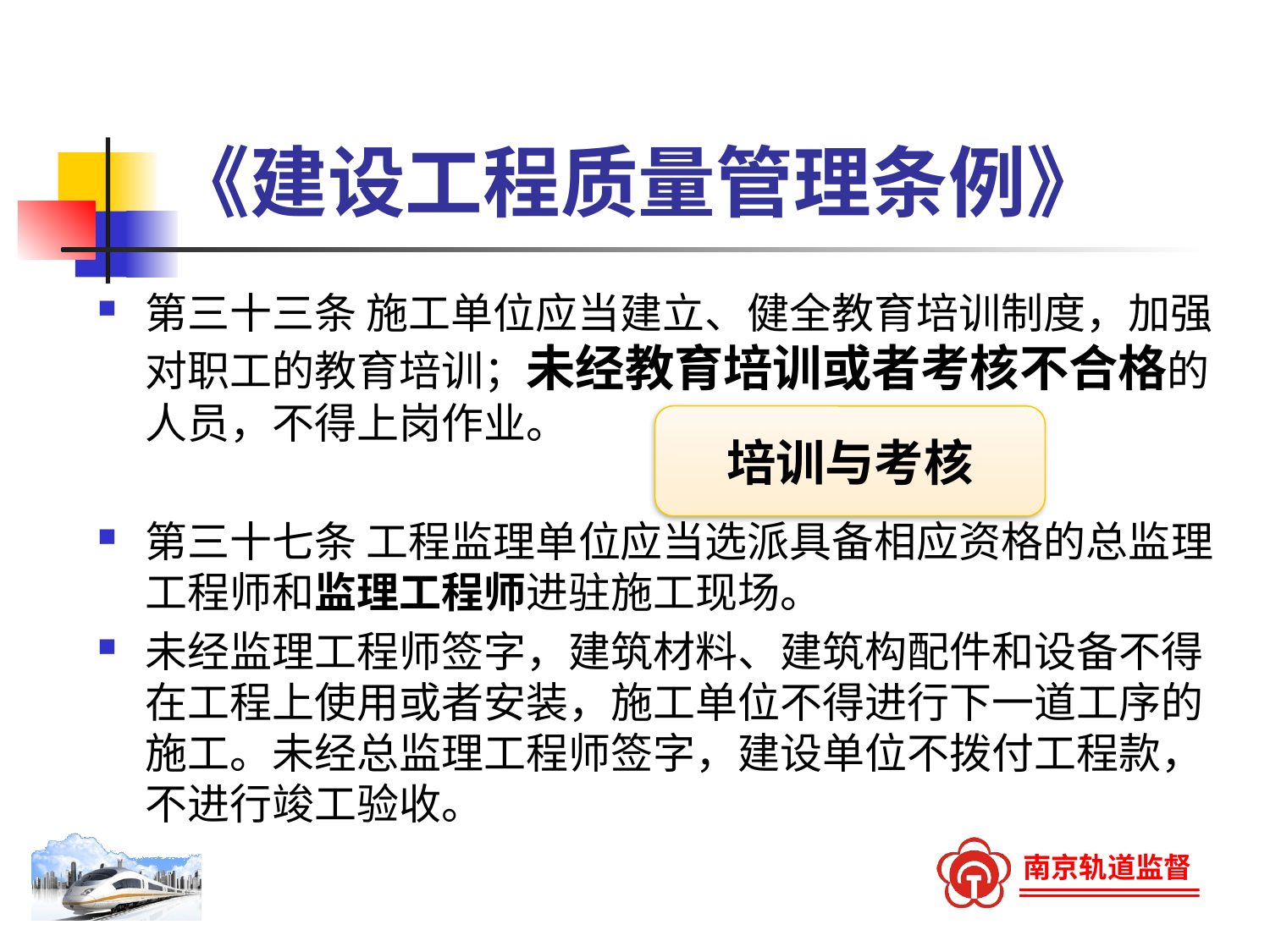

# 《建设工程质量管理条例》
第三十三条 施工单位应当建立、健全教育培训制度，加强对职工的教育培训；未经教育培训或者考核不合格的人员，不得上岗作业。

第三十七条 工程监理单位应当选派具备相应资格的总监理工程师和监理工程师进驻施工现场。
未经监理工程师签字，建筑材料、建筑构配件和设备不得在工程上使用或者安装，施工单位不得进行下一道工序的施工。未经总监理工程师签字，建设单位不拨付工程款，不进行竣工验收。

培训与考核